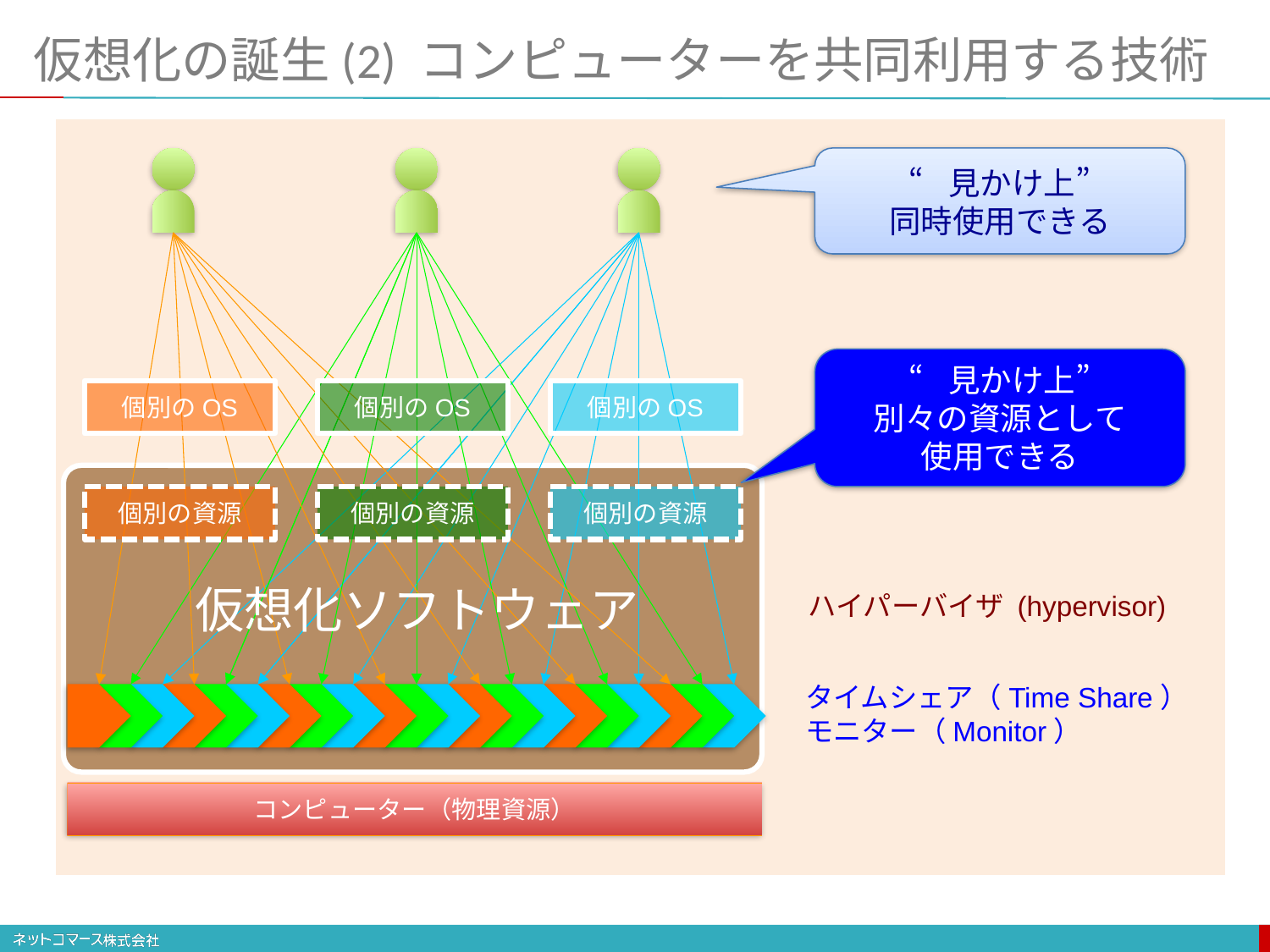

# 仮想化の誕生(2) コンピューターを共同利用する技術

“見かけ上”
同時使用できる
“見かけ上”
別々の資源として
使用できる
個別のOS
個別のOS
個別のOS

個別の資源
個別の資源
個別の資源
仮想化ソフトウェア
ハイパーバイザ (hypervisor)
タイムシェア（Time Share）
モニター（Monitor）

コンピューター（物理資源）